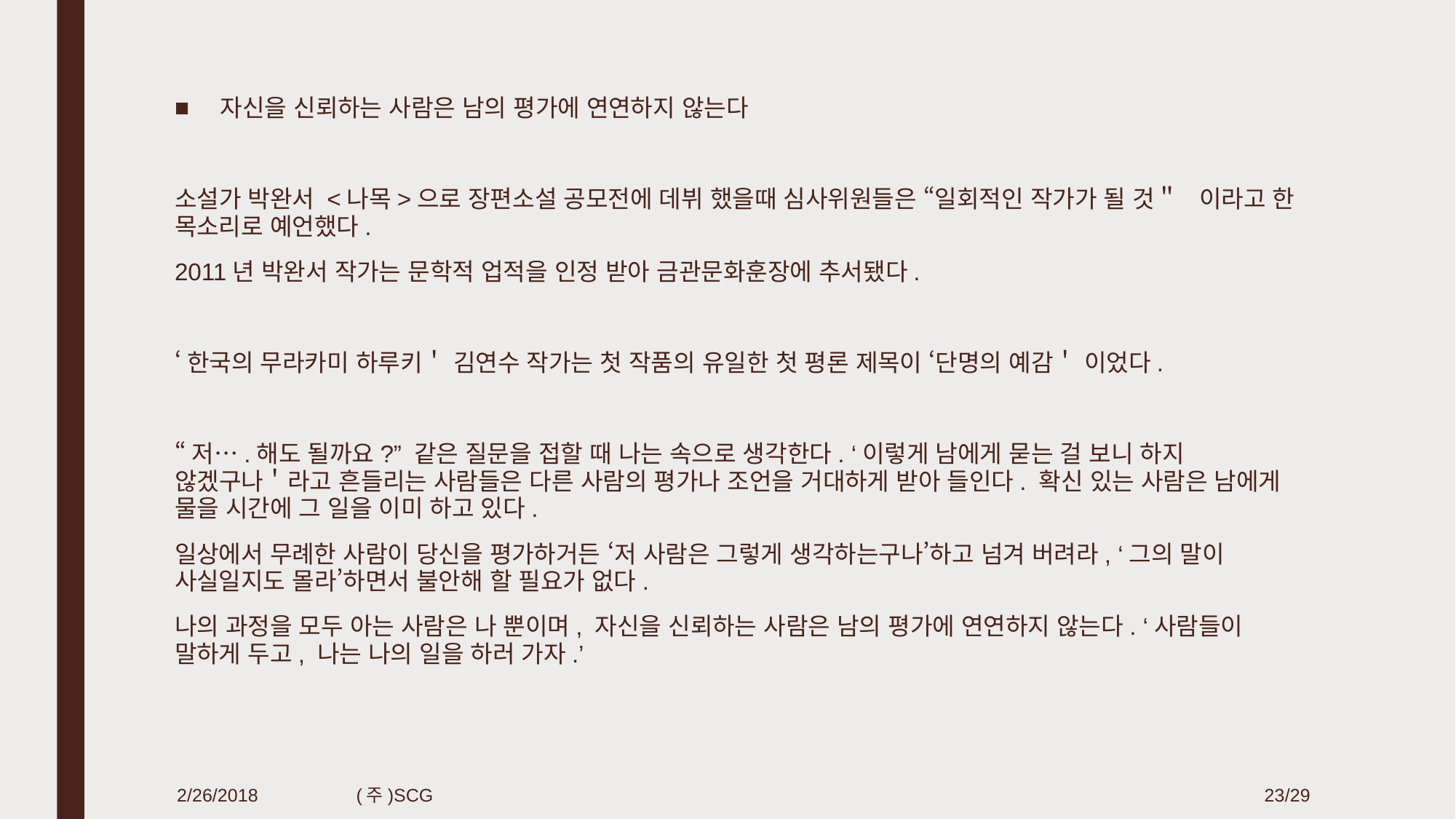

자신을 신뢰하는 사람은 남의 평가에 연연하지 않는다

소설가 박완서 <나목>으로 장편소설 공모전에 데뷔 했을때 심사위원들은 “일회적인 작가가 될 것＂   이라고 한 목소리로 예언했다.
2011년 박완서 작가는 문학적 업적을 인정 받아 금관문화훈장에 추서됐다.

‘한국의 무라카미 하루키＇ 김연수 작가는 첫 작품의 유일한 첫 평론 제목이 ‘단명의 예감＇ 이었다.

“저….해도 될까요?” 같은 질문을 접할 때 나는 속으로 생각한다. ‘이렇게 남에게 묻는 걸 보니 하지    않겠구나＇라고 흔들리는 사람들은 다른 사람의 평가나 조언을 거대하게 받아 들인다. 확신 있는 사람은 남에게 물을 시간에 그 일을 이미 하고 있다.
일상에서 무례한 사람이 당신을 평가하거든 ‘저 사람은 그렇게 생각하는구나’하고 넘겨 버려라, ‘그의 말이 사실일지도 몰라’하면서 불안해 할 필요가 없다.
나의 과정을 모두 아는 사람은 나 뿐이며, 자신을 신뢰하는 사람은 남의 평가에 연연하지 않는다. ‘사람들이 말하게 두고, 나는 나의 일을 하러 가자.’

2/26/2018
(주)SCG
23/29